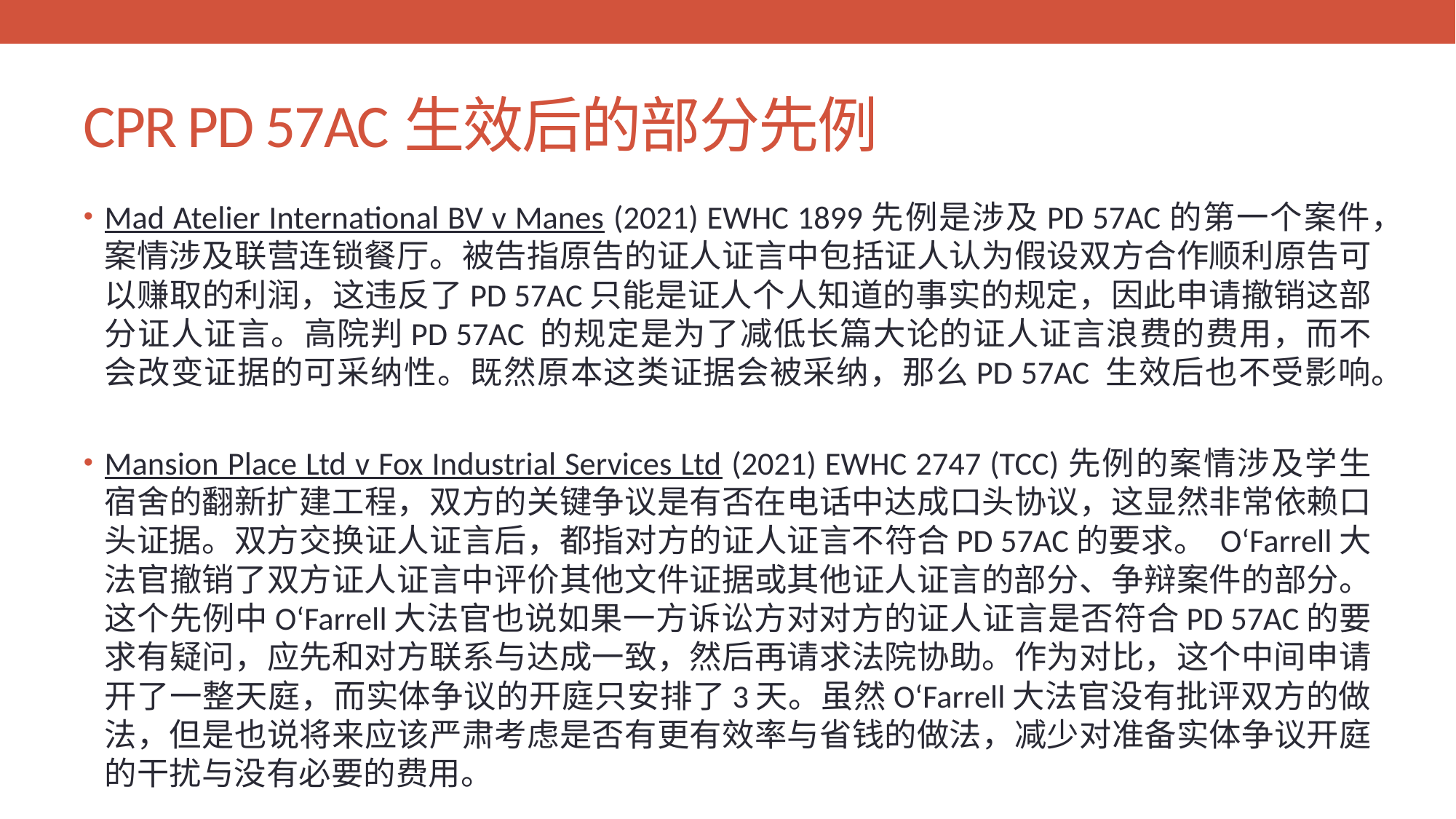

# CPR PD 57AC生效后的部分先例
Mad Atelier International BV v Manes (2021) EWHC 1899先例是涉及PD 57AC的第一个案件，案情涉及联营连锁餐厅。被告指原告的证人证言中包括证人认为假设双方合作顺利原告可以赚取的利润，这违反了PD 57AC只能是证人个人知道的事实的规定，因此申请撤销这部分证人证言。高院判PD 57AC 的规定是为了减低长篇大论的证人证言浪费的费用，而不会改变证据的可采纳性。既然原本这类证据会被采纳，那么PD 57AC 生效后也不受影响。

Mansion Place Ltd v Fox Industrial Services Ltd (2021) EWHC 2747 (TCC)先例的案情涉及学生宿舍的翻新扩建工程，双方的关键争议是有否在电话中达成口头协议，这显然非常依赖口头证据。双方交换证人证言后，都指对方的证人证言不符合PD 57AC的要求。 O‘Farrell大法官撤销了双方证人证言中评价其他文件证据或其他证人证言的部分、争辩案件的部分。这个先例中O‘Farrell大法官也说如果一方诉讼方对对方的证人证言是否符合PD 57AC的要求有疑问，应先和对方联系与达成一致，然后再请求法院协助。作为对比，这个中间申请开了一整天庭，而实体争议的开庭只安排了3天。虽然O‘Farrell大法官没有批评双方的做法，但是也说将来应该严肃考虑是否有更有效率与省钱的做法，减少对准备实体争议开庭的干扰与没有必要的费用。